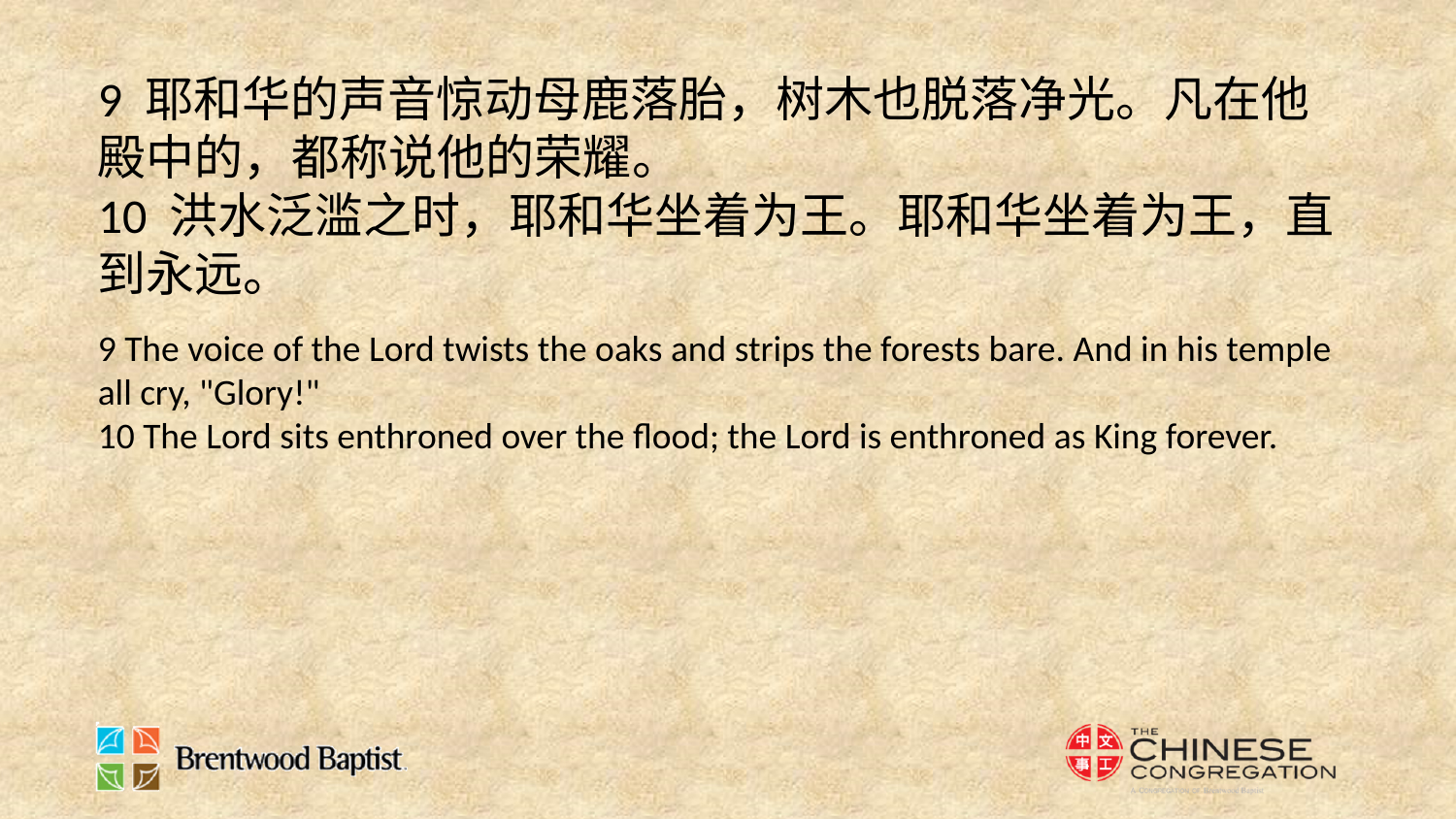

9 耶和华的声音惊动母鹿落胎，树木也脱落净光。凡在他殿中的，都称说他的荣耀。
10 洪水泛滥之时，耶和华坐着为王。耶和华坐着为王，直到永远。

9 The voice of the Lord twists the oaks and strips the forests bare. And in his temple all cry, "Glory!"
10 The Lord sits enthroned over the flood; the Lord is enthroned as King forever.